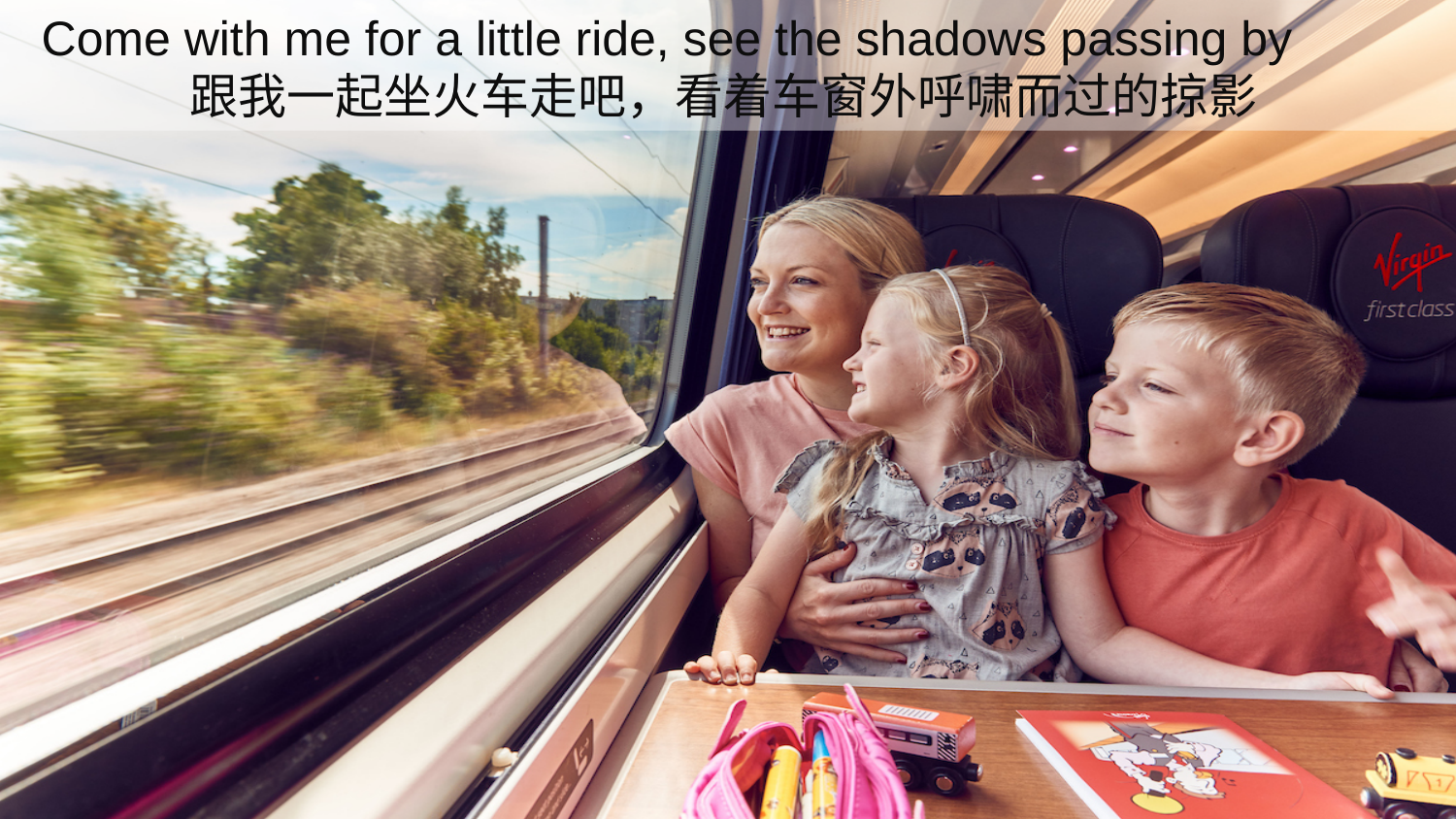

Come with me for a little ride, see the shadows passing by
               跟我一起坐火车走吧，看着车窗外呼啸而过的掠影